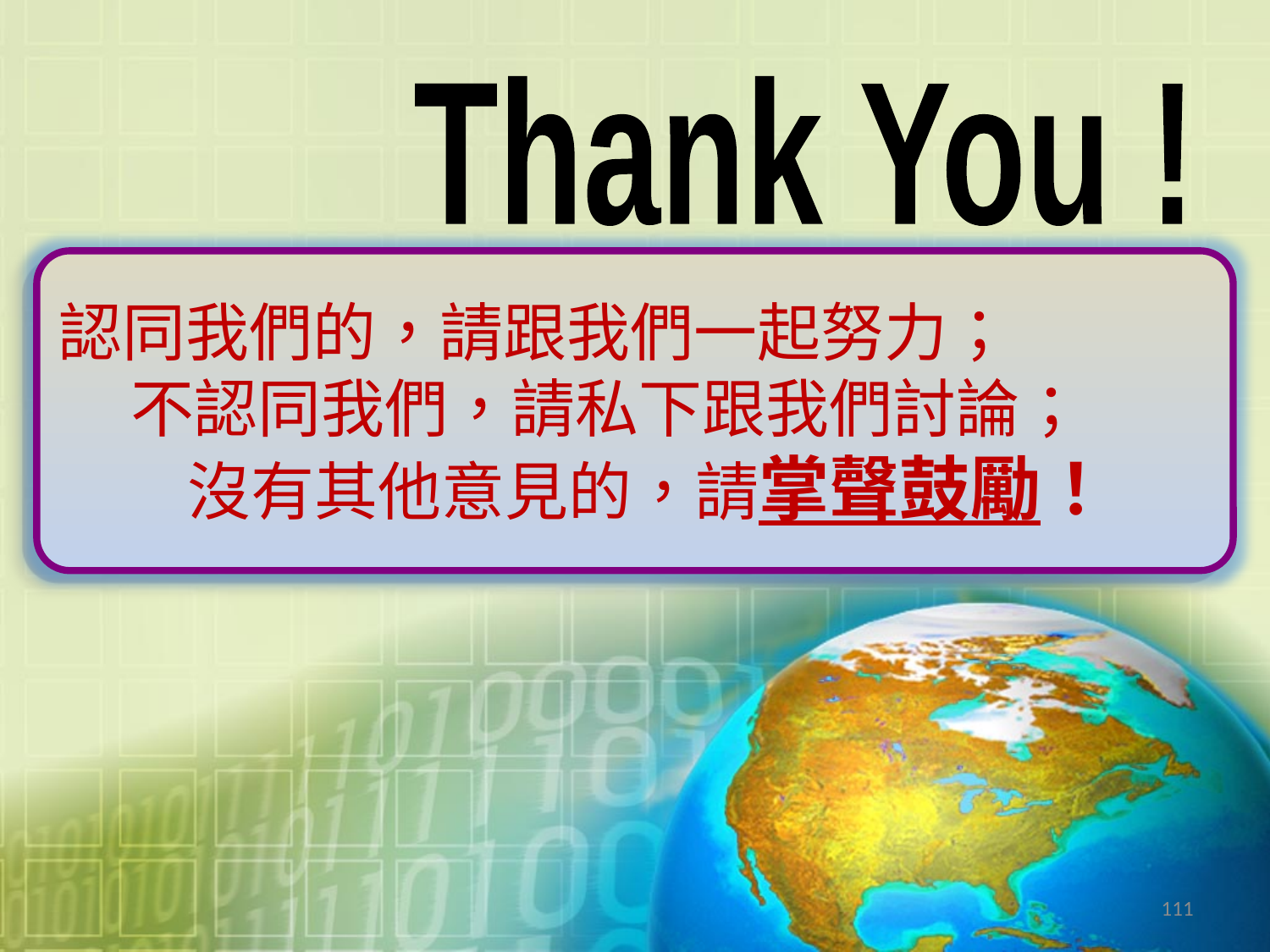

Thank You !

認同我們的，請跟我們一起努力；
    不認同我們，請私下跟我們討論；
        沒有其他意見的，請掌聲鼓勵！

111